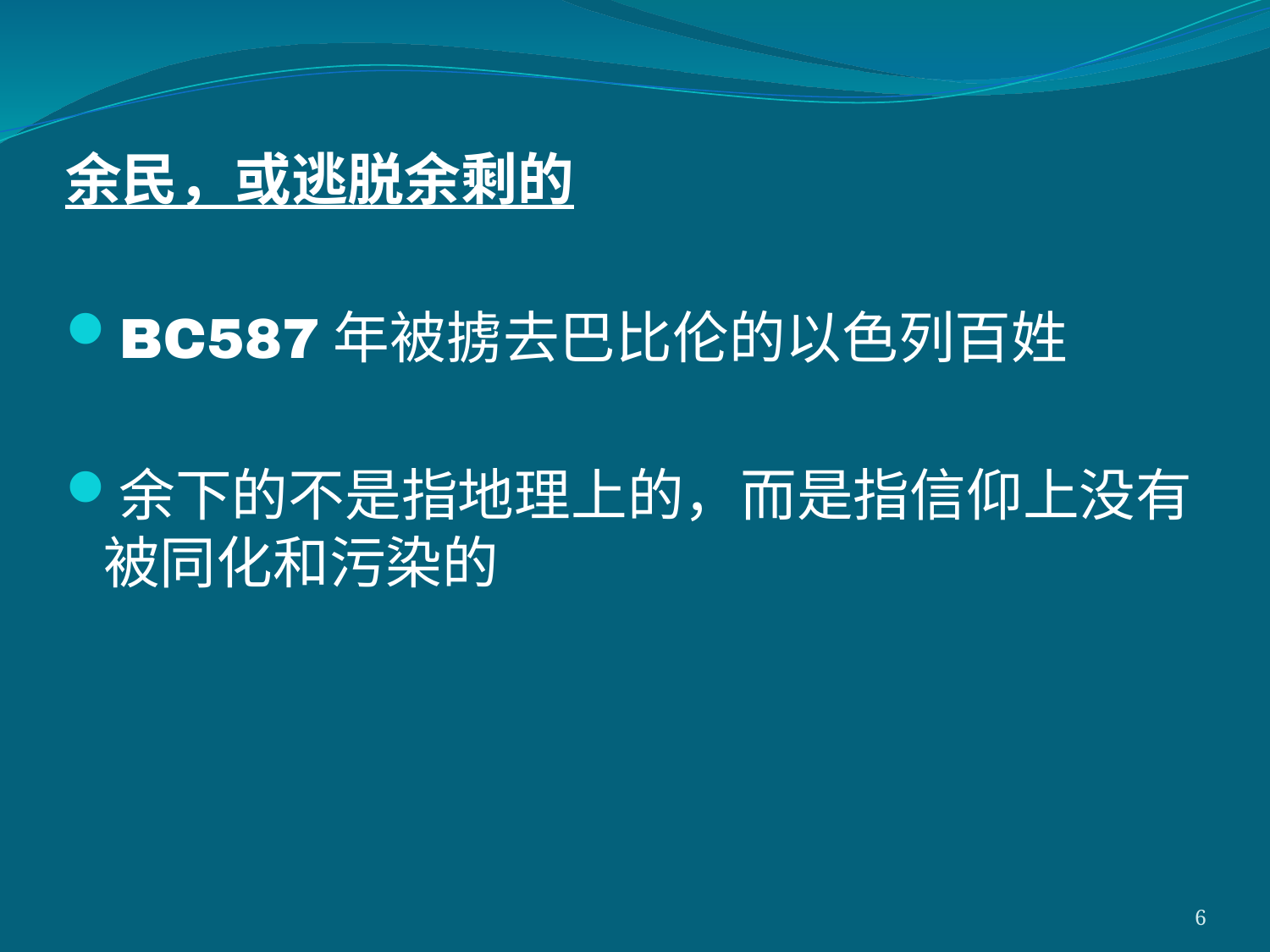

余民，或逃脱余剩的

BC587年被掳去巴比伦的以色列百姓

余下的不是指地理上的，而是指信仰上没有被同化和污染的

6